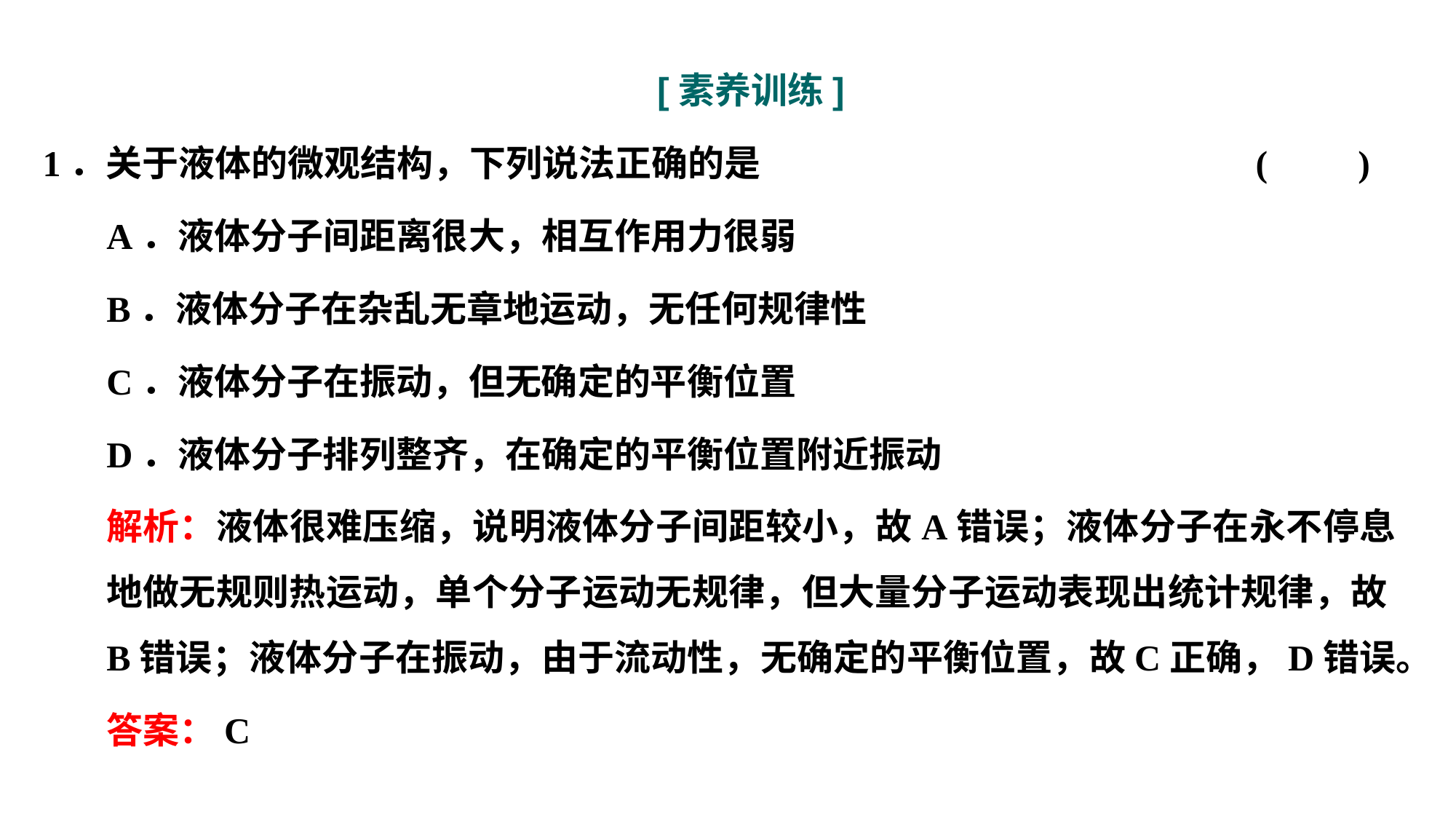

[素养训练]
1．关于液体的微观结构，下列说法正确的是					      (　　)
A．液体分子间距离很大，相互作用力很弱
B．液体分子在杂乱无章地运动，无任何规律性
C．液体分子在振动，但无确定的平衡位置
D．液体分子排列整齐，在确定的平衡位置附近振动
解析：液体很难压缩，说明液体分子间距较小，故A错误；液体分子在永不停息地做无规则热运动，单个分子运动无规律，但大量分子运动表现出统计规律，故B错误；液体分子在振动，由于流动性，无确定的平衡位置，故C正确，D错误。
答案：C